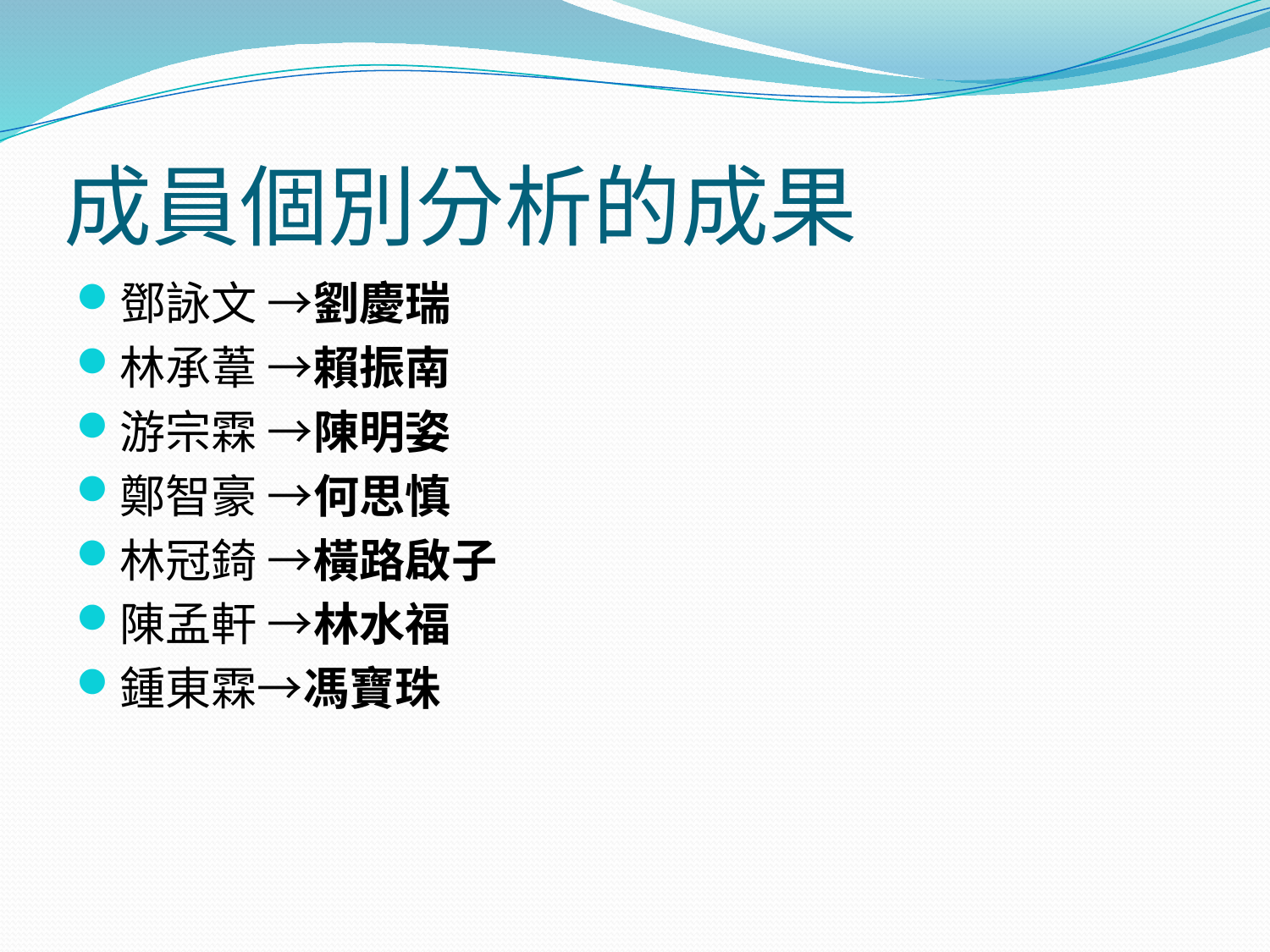

# 成員個別分析的成果
鄧詠文 →劉慶瑞
林承葦 →賴振南
游宗霖 →陳明姿
鄭智豪 →何思慎
林冠錡 →橫路啟子
陳孟軒 →林水福
鍾東霖→馮寶珠